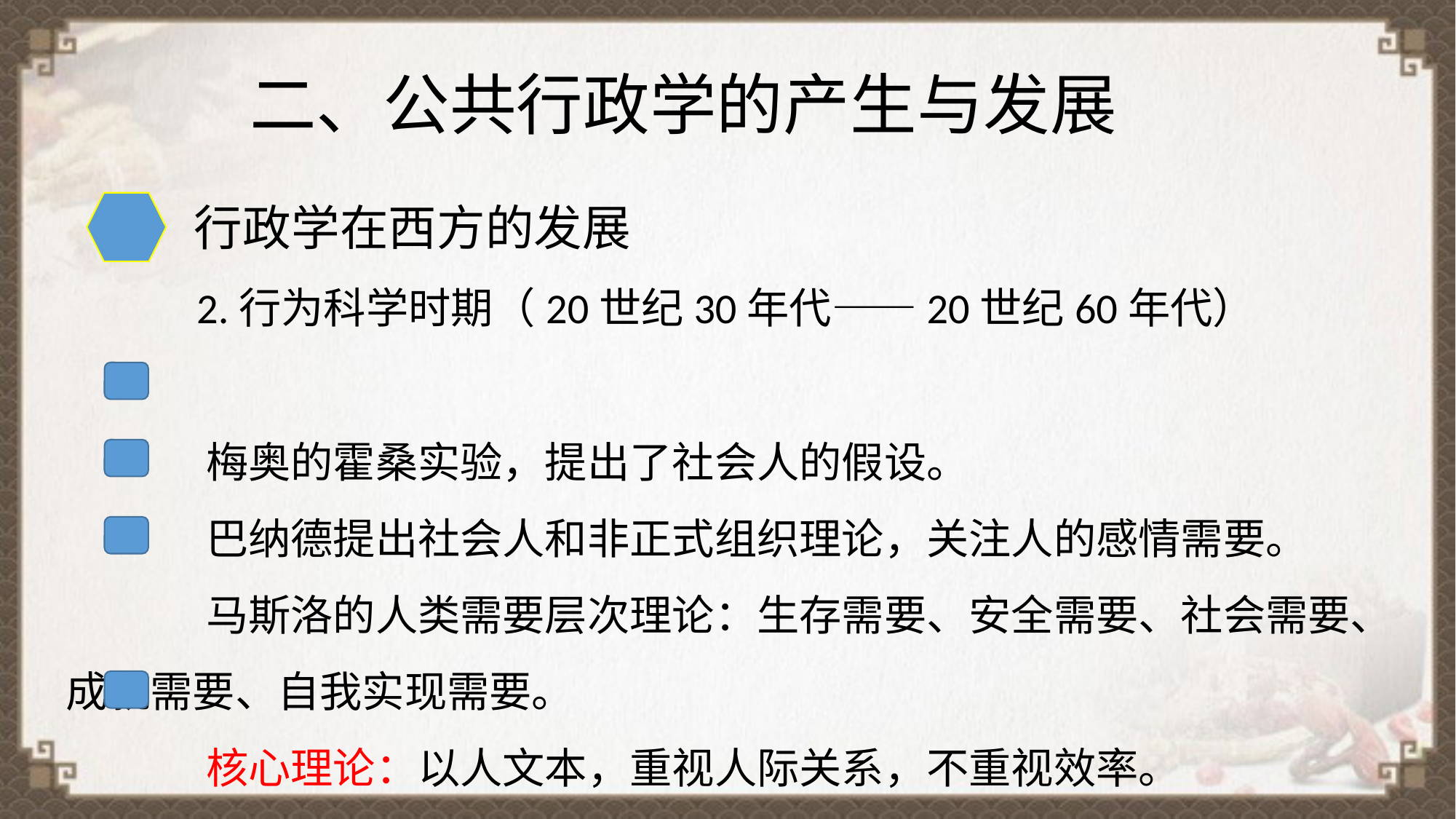

二、公共行政学的产生与发展
     行政学在西方的发展
       2.行为科学时期（20世纪30年代——20世纪60年代）
        梅奥的霍桑实验，提出了社会人的假设。
        巴纳德提出社会人和非正式组织理论，关注人的感情需要。
        马斯洛的人类需要层次理论：生存需要、安全需要、社会需要、成就需要、自我实现需要。
        核心理论：以人文本，重视人际关系，不重视效率。